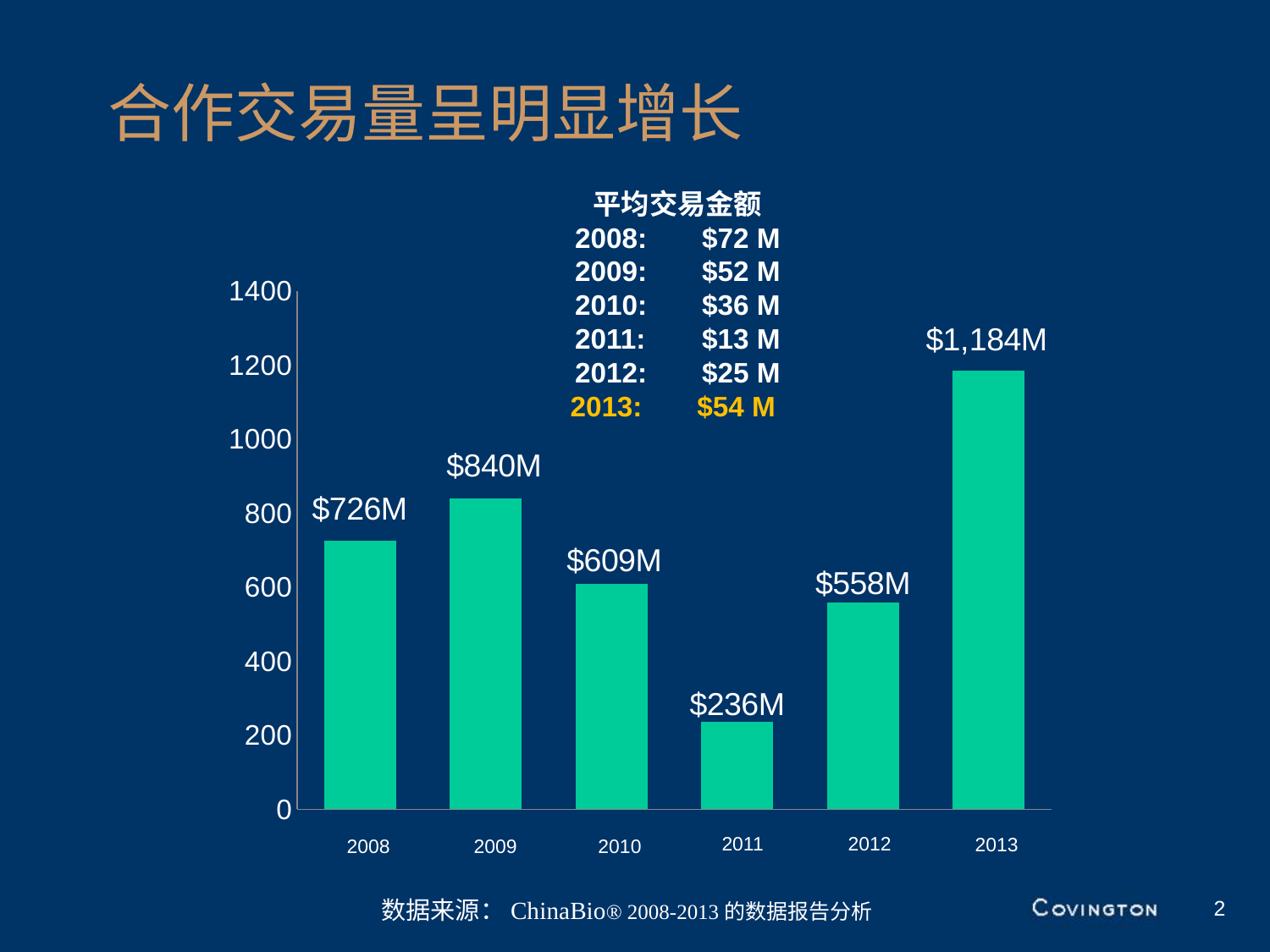

# 合作交易量呈明显增长
平均交易金额
2008:	$72 M
2009:	$52 M
2010:	$36 M
2011: 	$13 M
2012: 	$25 M
   2013: 	   $54 M

### Chart

| Category |  |
|---|---|
2011
2012
2013
2008
2009
2010
数据来源：ChinaBio® 2008-2013的数据报告分析
2